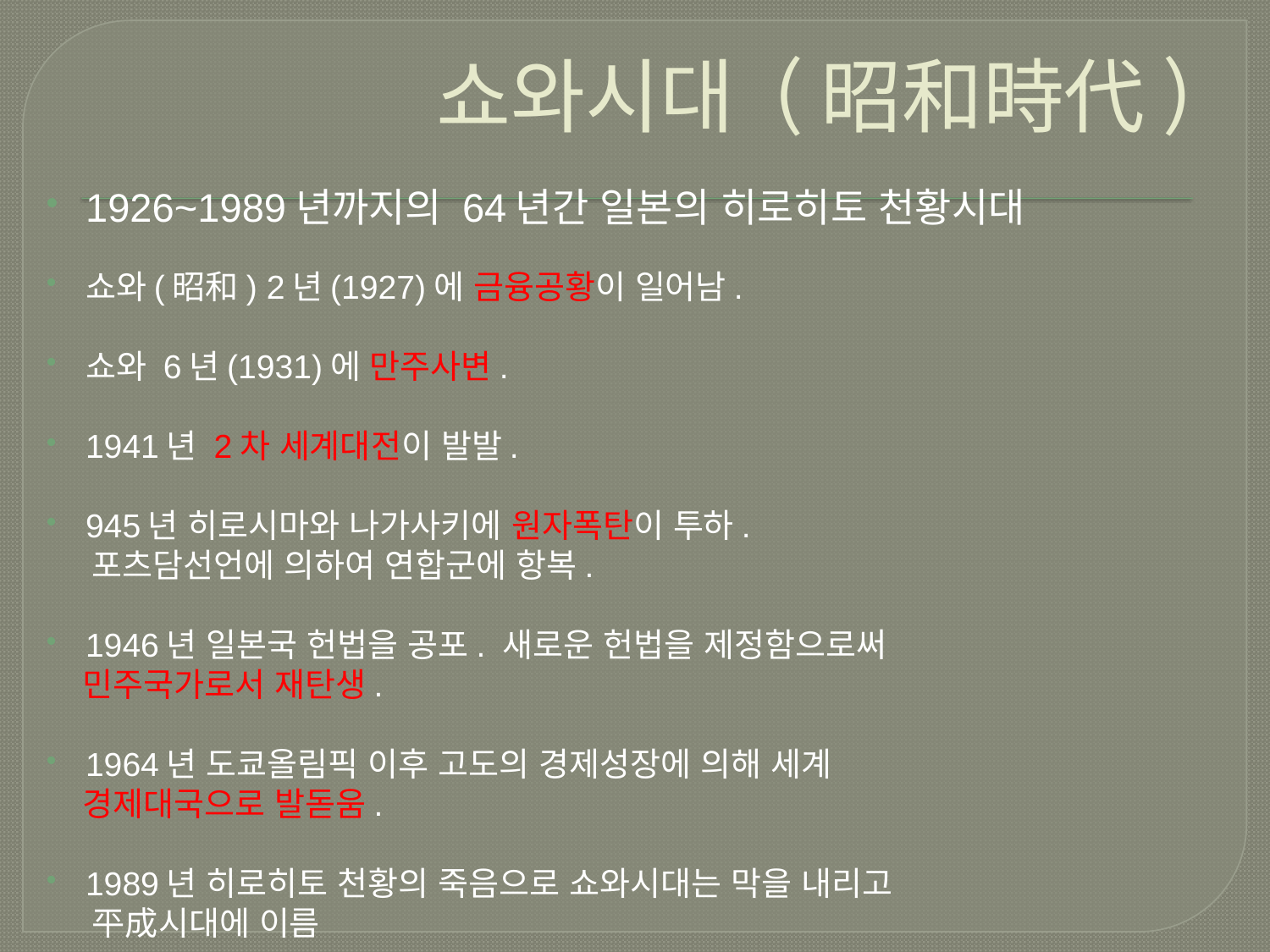

# 쇼와시대 (昭和時代)
1926~1989년까지의 64년간 일본의 히로히토 천황시대

쇼와(昭和) 2년(1927)에 금융공황이 일어남.

쇼와 6년(1931)에 만주사변.

1941년 2차 세계대전이 발발.

945년 히로시마와 나가사키에 원자폭탄이 투하.
    포츠담선언에 의하여 연합군에 항복.

1946년 일본국 헌법을 공포. 새로운 헌법을 제정함으로써
   민주국가로서 재탄생.

1964년 도쿄올림픽 이후 고도의 경제성장에 의해 세계
   경제대국으로 발돋움.

1989년 히로히토 천황의 죽음으로 쇼와시대는 막을 내리고
    平成시대에 이름